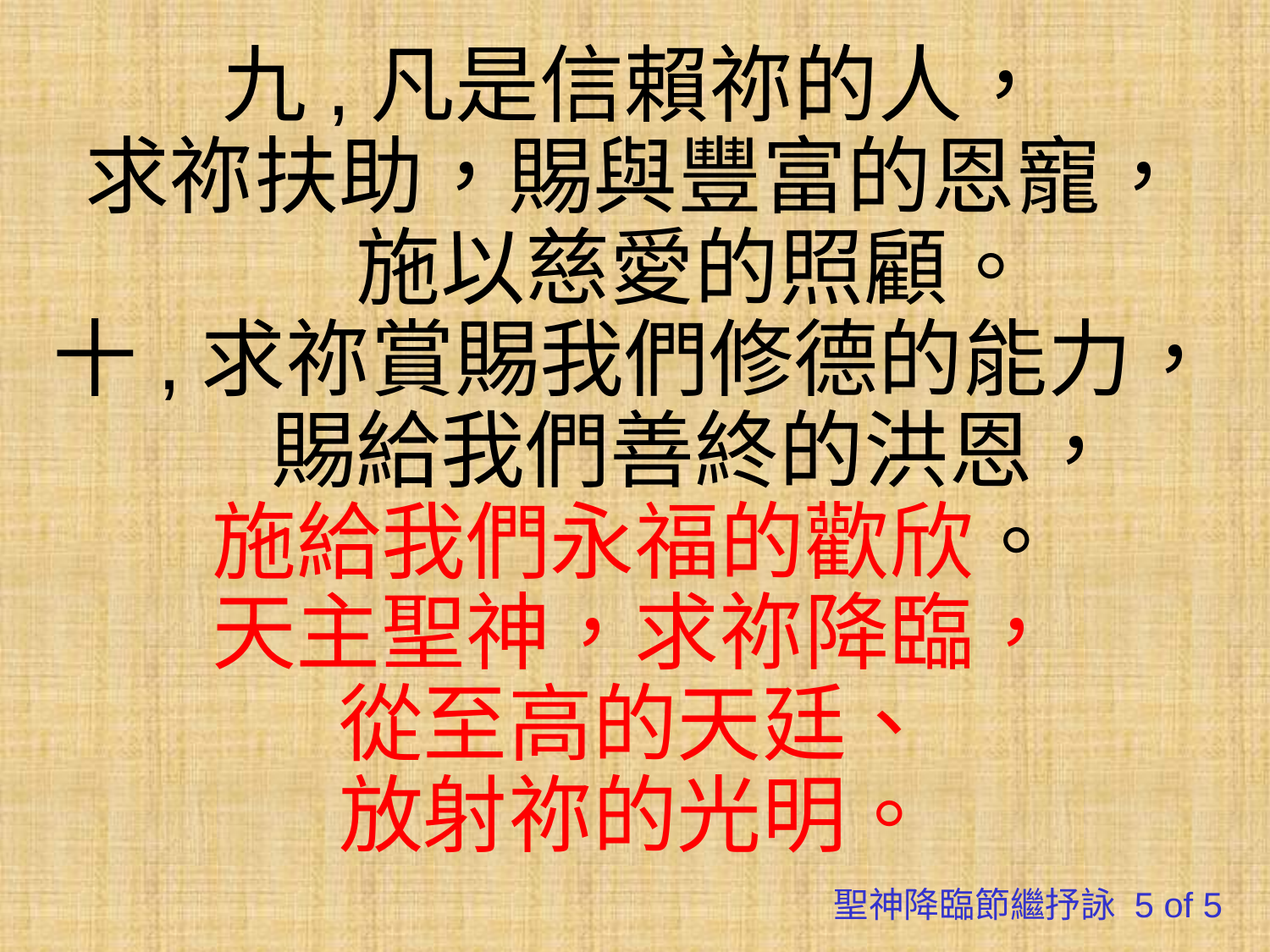

九,凡是信賴祢的人，
求祢扶助，賜與豐富的恩寵，施以慈愛的照顧。
十,求祢賞賜我們修德的能力，賜給我們善終的洪恩，
施給我們永福的歡欣。
天主聖神，求祢降臨，
從至高的天廷、
放射祢的光明。

聖神降臨節繼抒詠 5 of 5